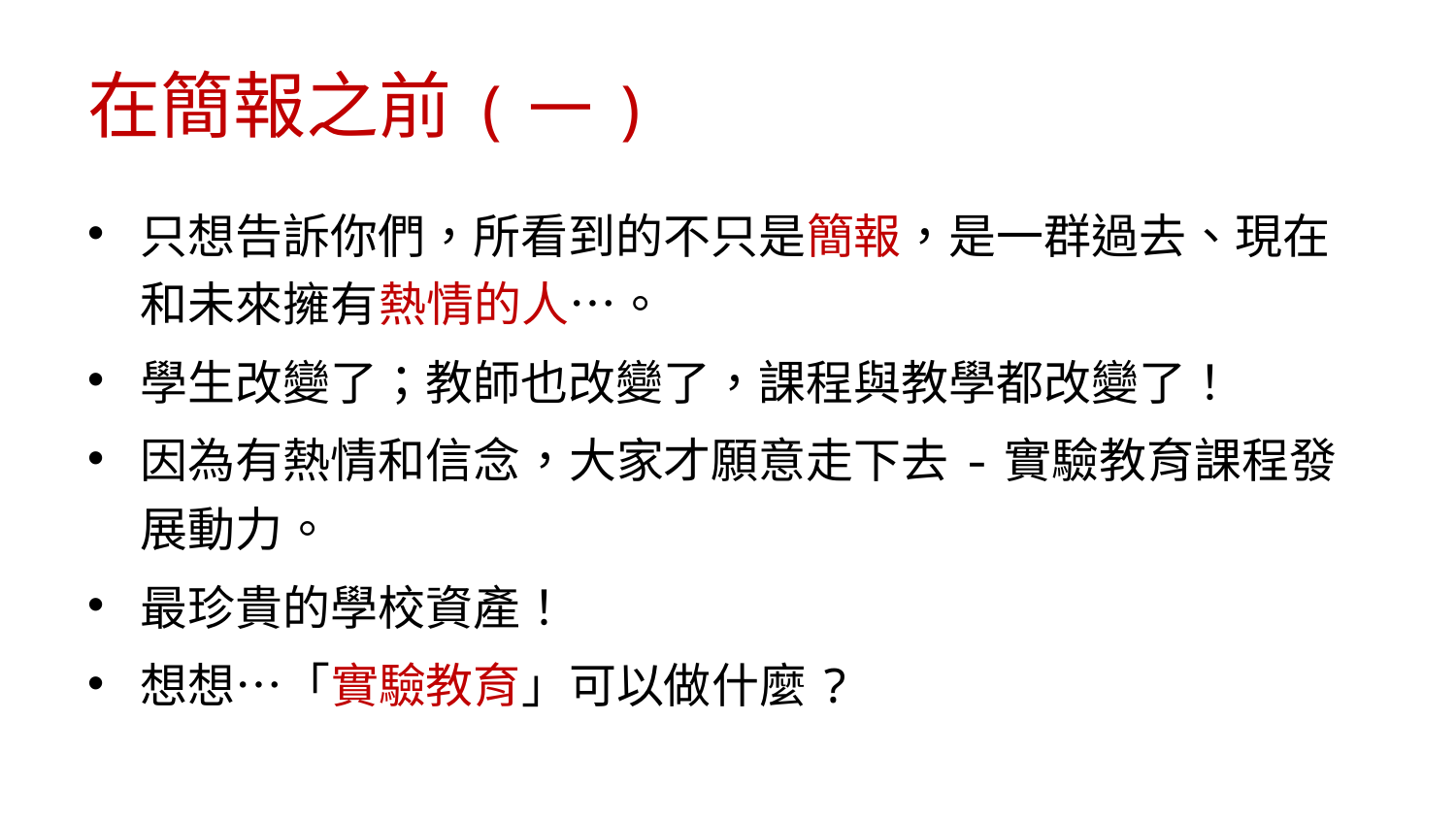

# 在簡報之前(一)
只想告訴你們，所看到的不只是簡報，是一群過去、現在和未來擁有熱情的人…。
學生改變了；教師也改變了，課程與教學都改變了！
因為有熱情和信念，大家才願意走下去-實驗教育課程發展動力。
最珍貴的學校資產！
想想…「實驗教育」可以做什麼?